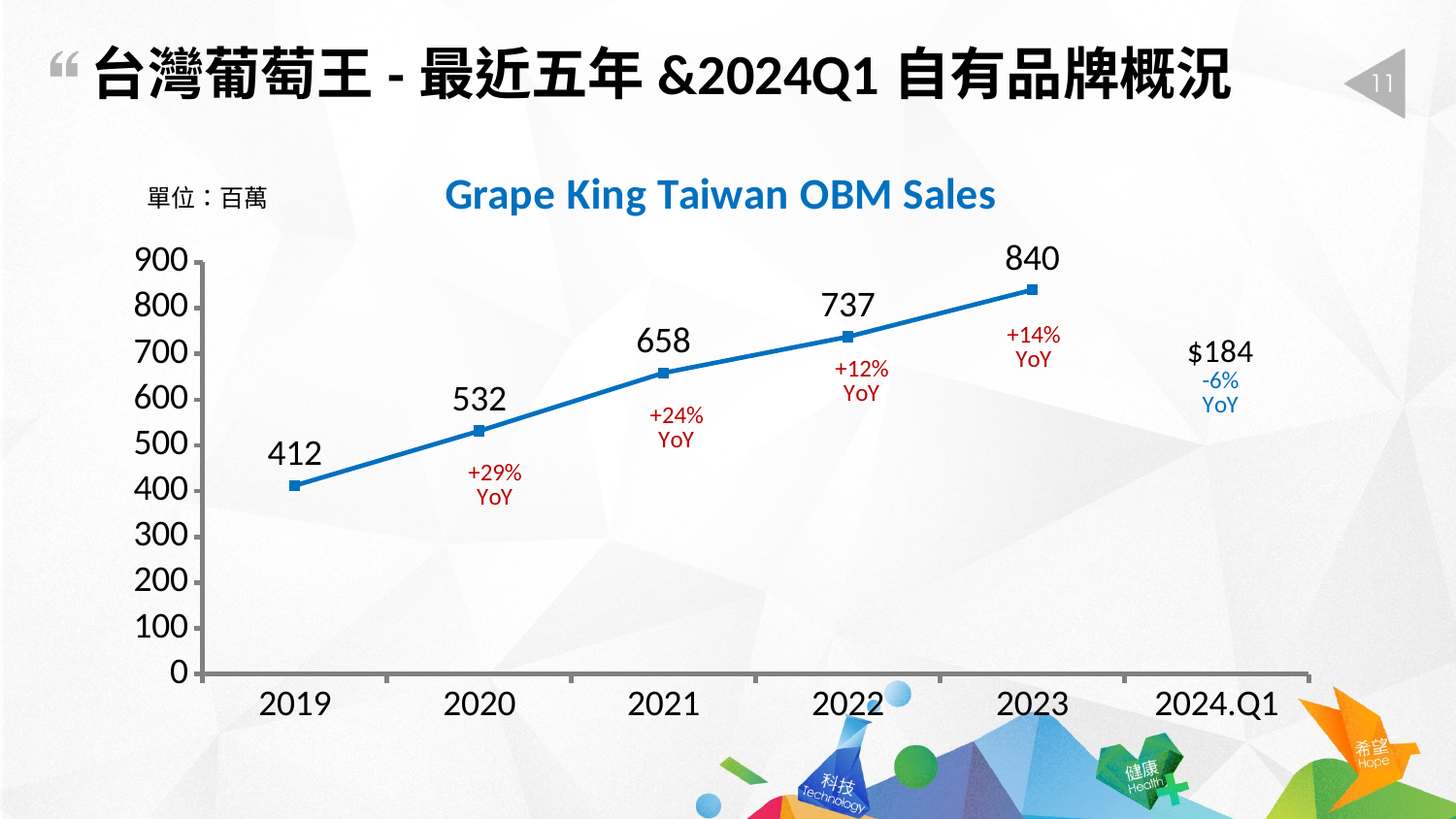

台灣葡萄王-最近五年&2024Q1自有品牌概況
11

### Chart: Grape King Taiwan OBM Sales

| Category | Grape King Taiwan ODM Sales |
|---|---|
| 2019 | 412.216 |
| 2020 | 531.58 |
| 2021 | 658.487 |
| 2022 | 737.438 |
| 2023 | 840.0 |
| 2024.Q1 | None |